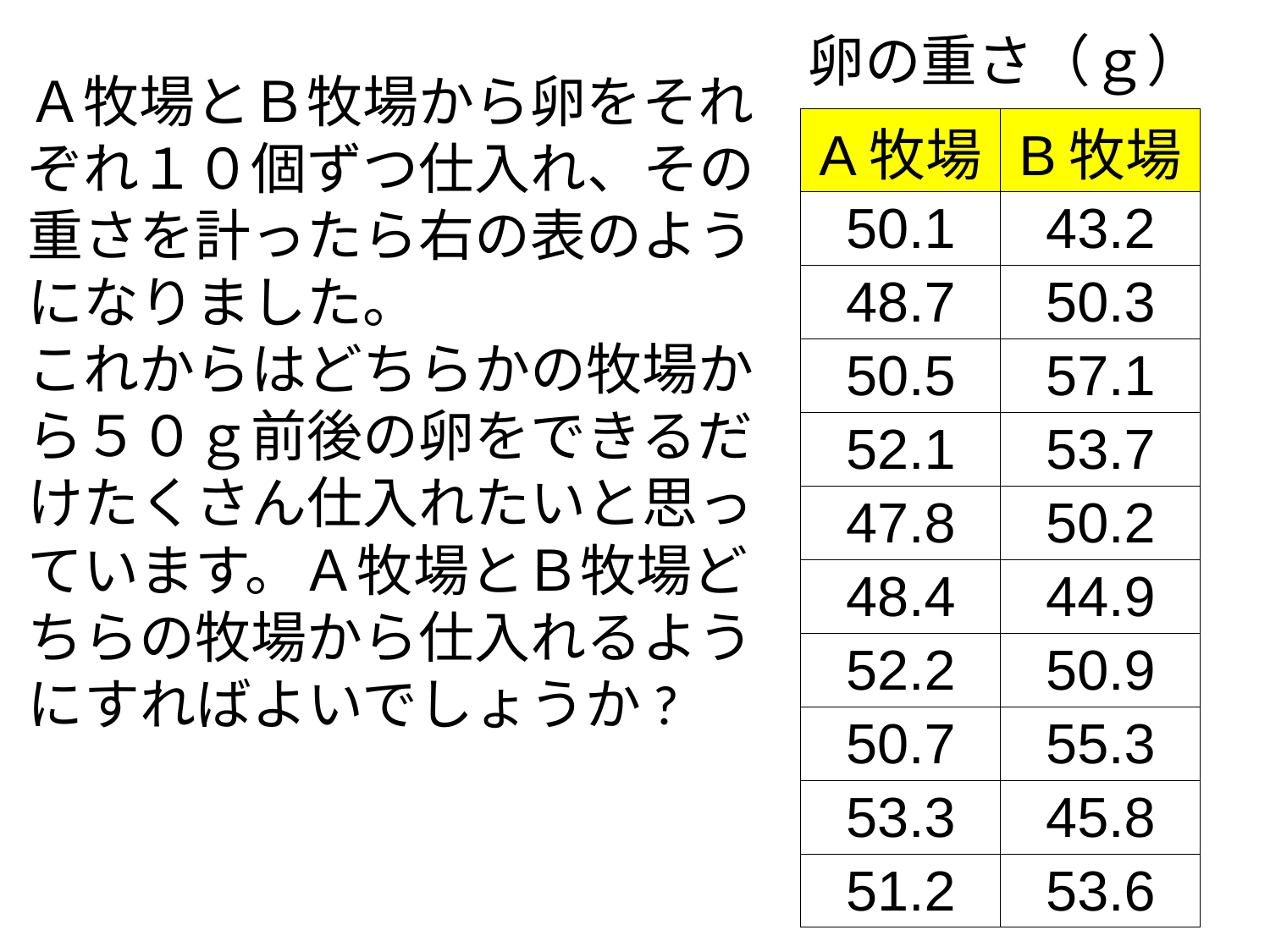

卵の重さ（ｇ）
# Ａ牧場とＢ牧場から卵をそれぞれ１０個ずつ仕入れ、その重さを計ったら右の表のようになりました。 これからはどちらかの牧場から５０ｇ前後の卵をできるだけたくさん仕入れたいと思っています。Ａ牧場とＢ牧場どちらの牧場から仕入れるようにすればよいでしょうか?
| A牧場 | B牧場 |
| --- | --- |
| 50.1 | 43.2 |
| 48.7 | 50.3 |
| 50.5 | 57.1 |
| 52.1 | 53.7 |
| 47.8 | 50.2 |
| 48.4 | 44.9 |
| 52.2 | 50.9 |
| 50.7 | 55.3 |
| 53.3 | 45.8 |
| 51.2 | 53.6 |